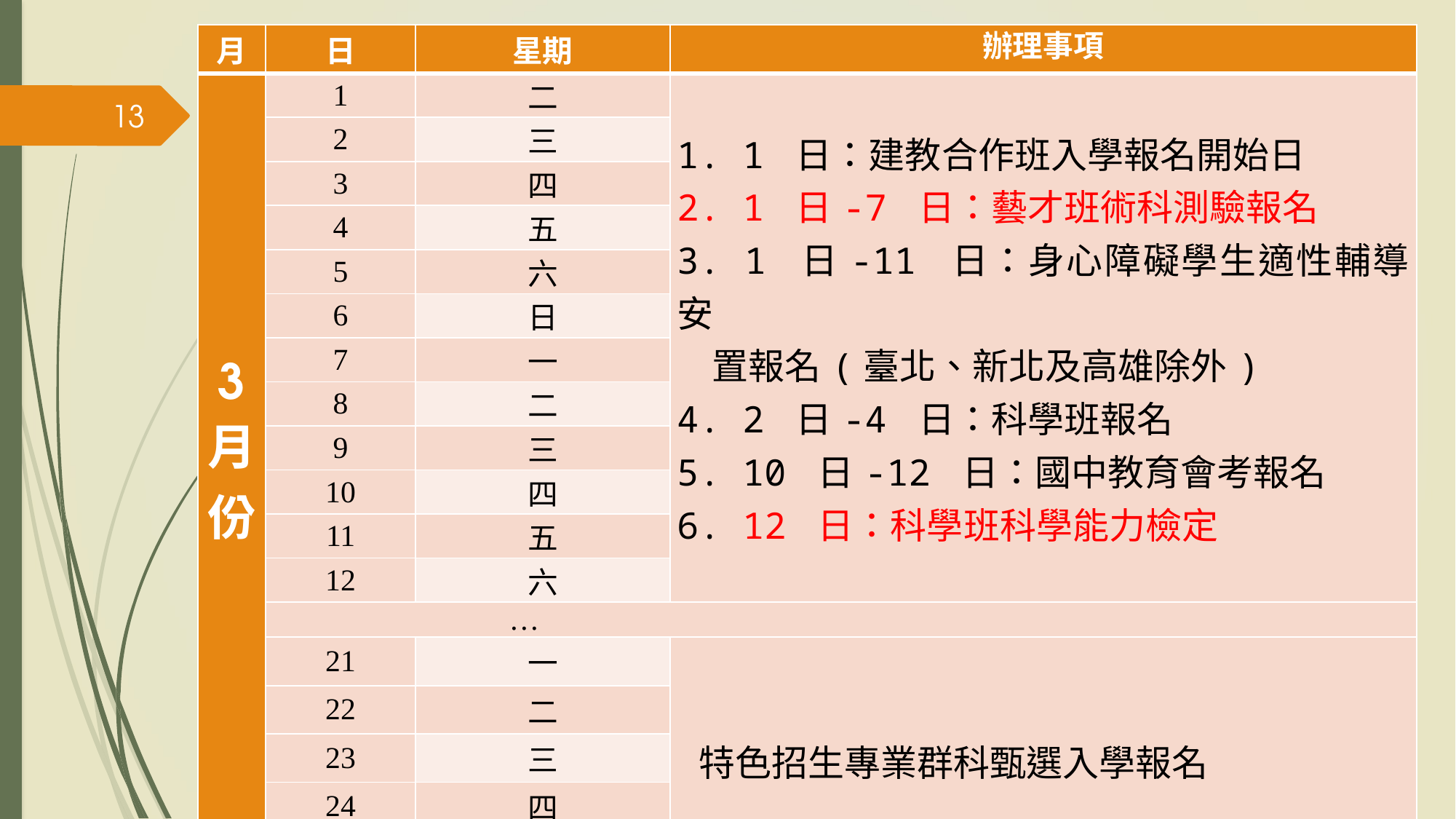

| 月 | 日 | 星期 | 辦理事項 |
| --- | --- | --- | --- |
| 3月份 | 1 | 二 | 1. 1 日：建教合作班入學報名開始日 2. 1 日-7 日：藝才班術科測驗報名 3. 1 日-11 日：身心障礙學生適性輔導安 置報名(臺北、新北及高雄除外) 4. 2 日-4 日：科學班報名 5. 10 日-12 日：國中教育會考報名 6. 12 日：科學班科學能力檢定 |
|  | 2 | 三 |  |
|  | 3 | 四 |  |
|  | 4 | 五 |  |
|  | 5 | 六 |  |
|  | 6 | 日 |  |
|  | 7 | 一 |  |
|  | 8 | 二 |  |
|  | 9 | 三 |  |
|  | 10 | 四 |  |
|  | 11 | 五 |  |
|  | 12 | 六 |  |
|  | … |  |  |
|  | 21 | 一 | 特色招生專業群科甄選入學報名 |
|  | 22 | 二 |  |
|  | 23 | 三 |  |
|  | 24 | 四 |  |
|  | 25 | 五 |  |
#
13